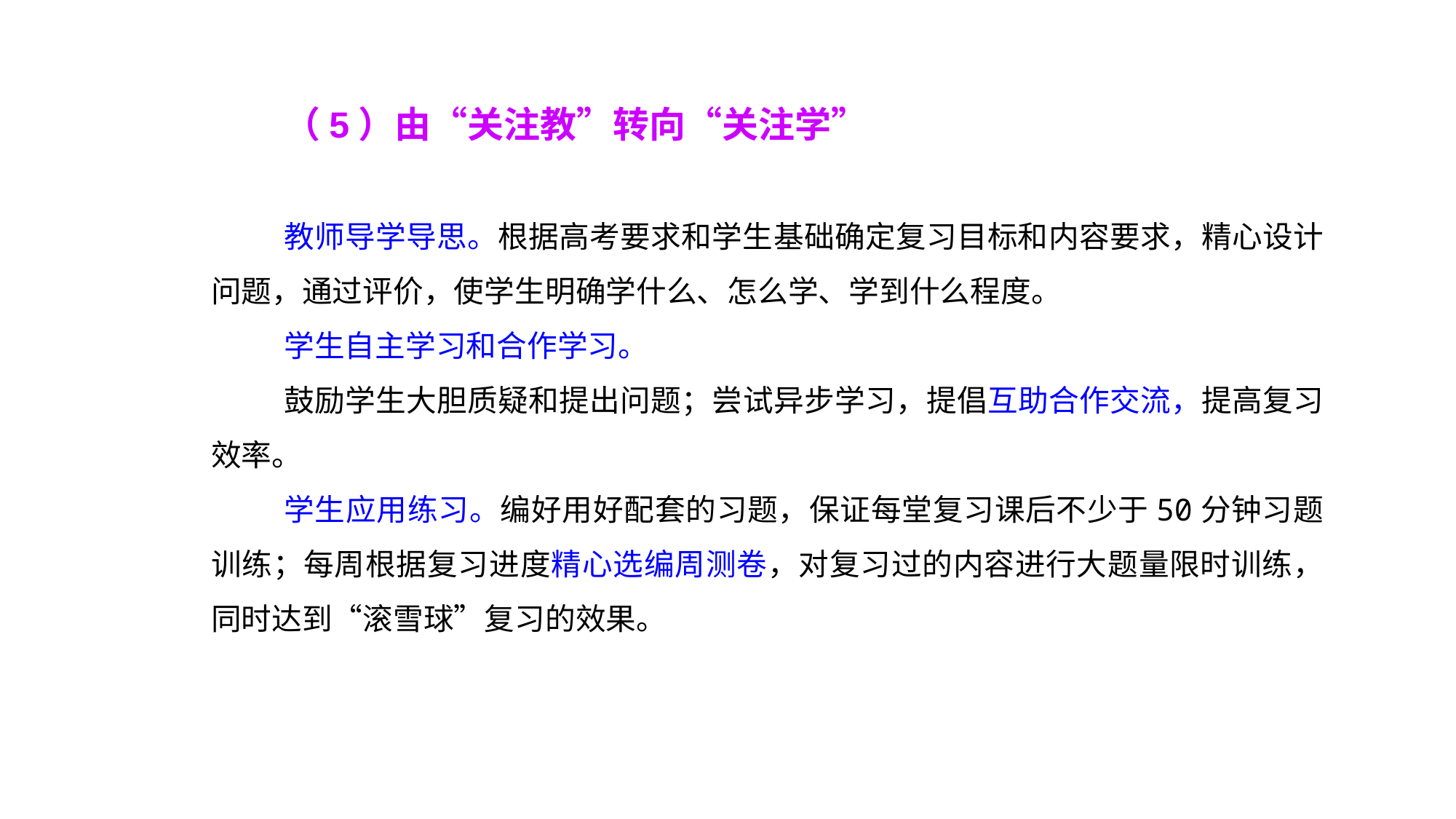

（5）由“关注教”转向“关注学”

教师导学导思。根据高考要求和学生基础确定复习目标和内容要求，精心设计问题，通过评价，使学生明确学什么、怎么学、学到什么程度。
学生自主学习和合作学习。
鼓励学生大胆质疑和提出问题；尝试异步学习，提倡互助合作交流，提高复习效率。
学生应用练习。编好用好配套的习题，保证每堂复习课后不少于50分钟习题训练；每周根据复习进度精心选编周测卷，对复习过的内容进行大题量限时训练，同时达到“滚雪球”复习的效果。